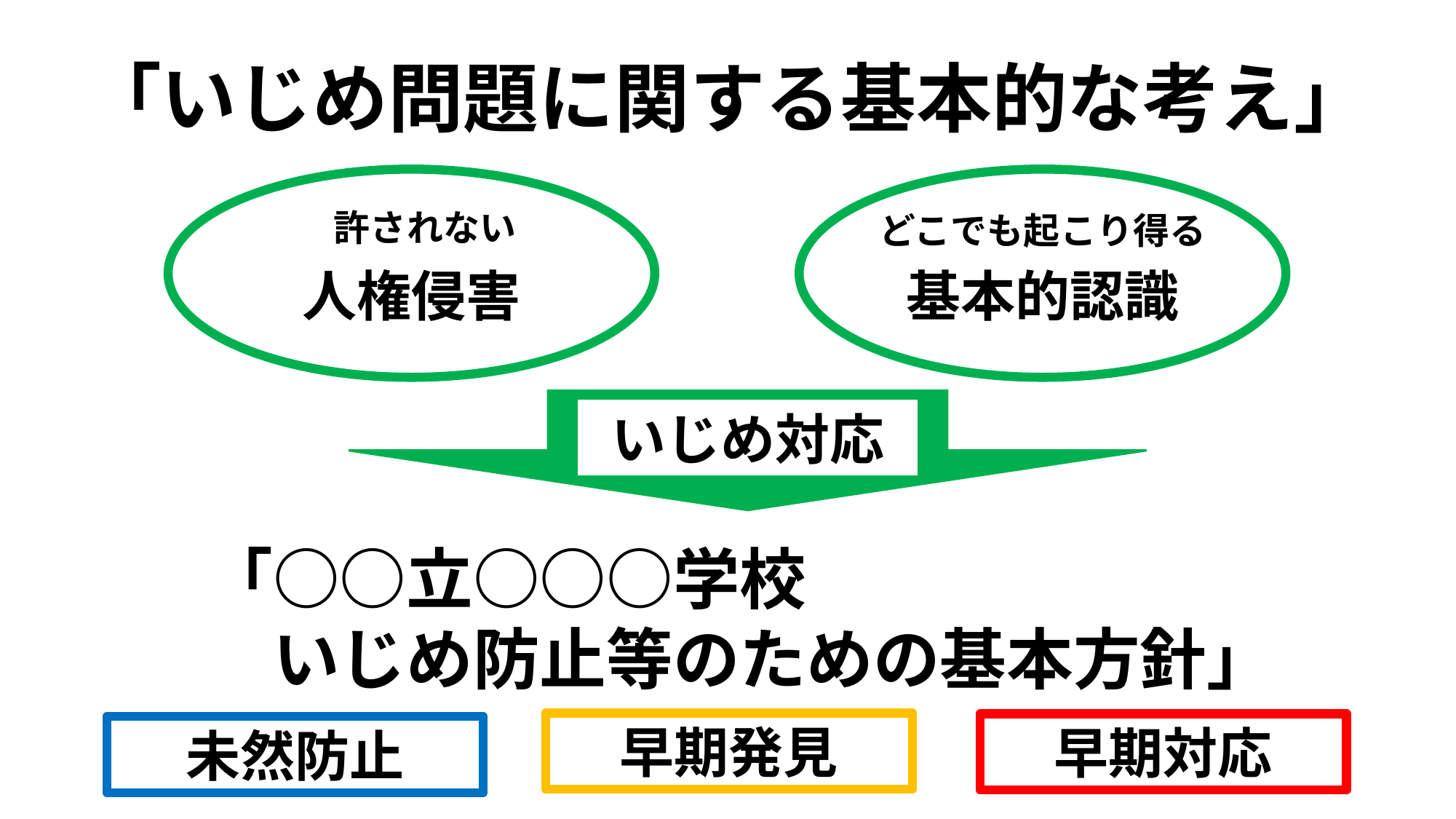

# 「いじめ問題に関する基本的な考え」

許されない
どこでも起こり得る
人権侵害
基本的認識

いじめ対応
「○○立○○○学校
　いじめ防止等のための基本方針」
早期発見
早期対応
未然防止